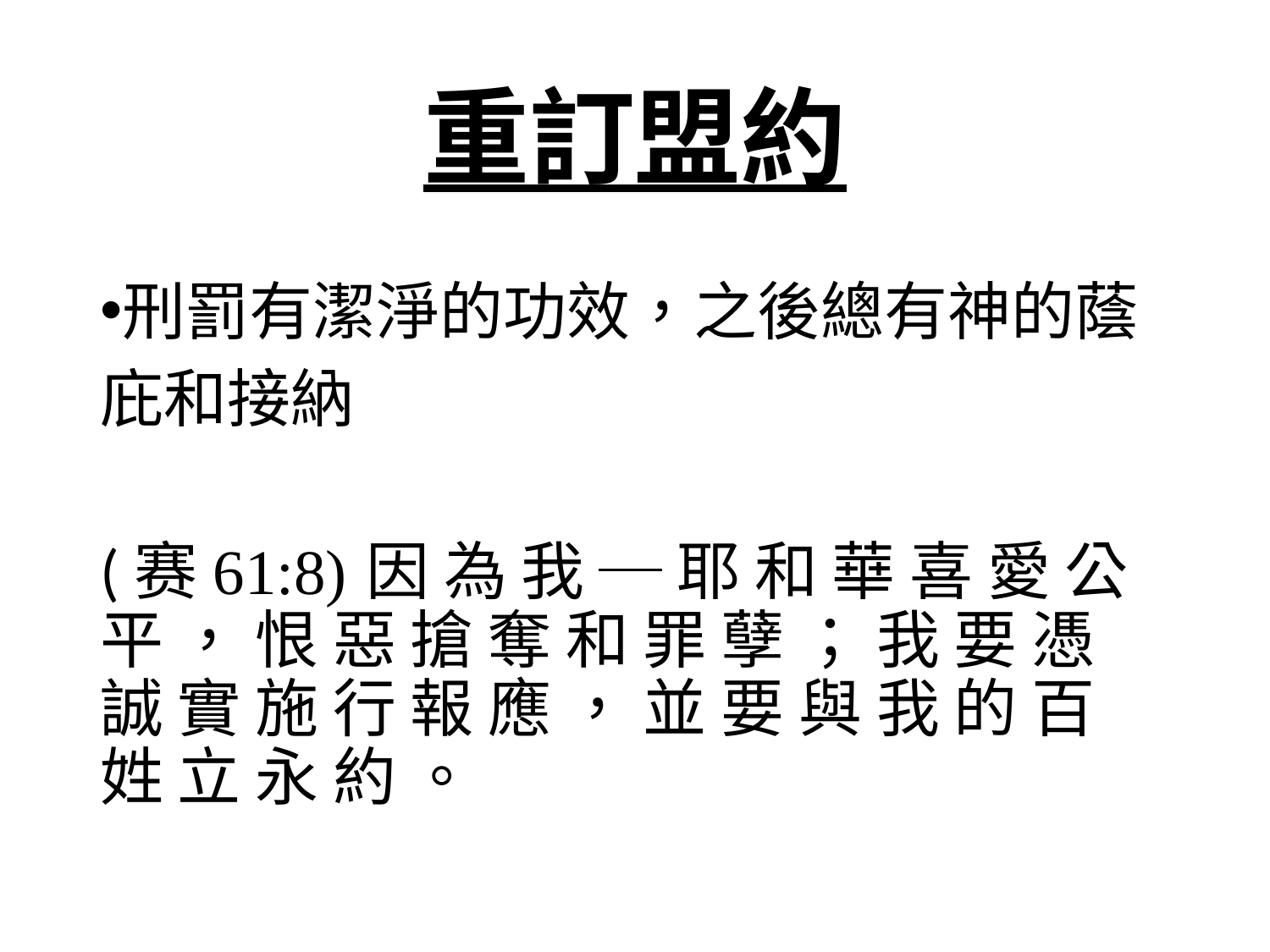

# 重訂盟約
刑罰有潔淨的功效，之後總有神的蔭庇和接納

(赛61:8) 因 為 我 ─ 耶 和 華 喜 愛 公 平 ， 恨 惡 搶 奪 和 罪 孽 ； 我 要 憑 誠 實 施 行 報 應 ， 並 要 與 我 的 百 姓 立 永 約 。